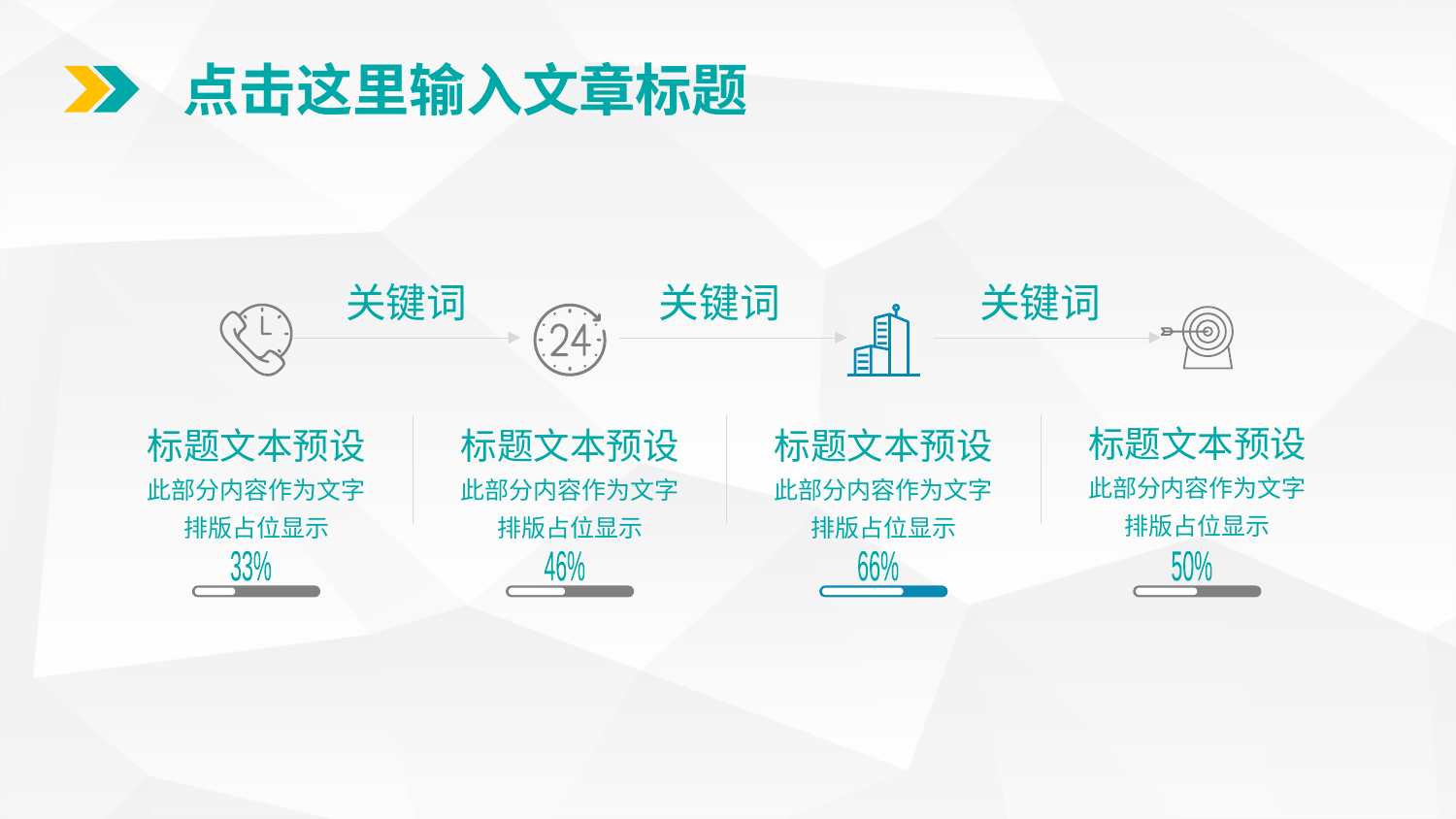

关键词
关键词
关键词

标题文本预设
此部分内容作为文字排版占位显示

标题文本预设
此部分内容作为文字排版占位显示

标题文本预设
此部分内容作为文字排版占位显示

标题文本预设
此部分内容作为文字排版占位显示
33%

46%

66%

50%